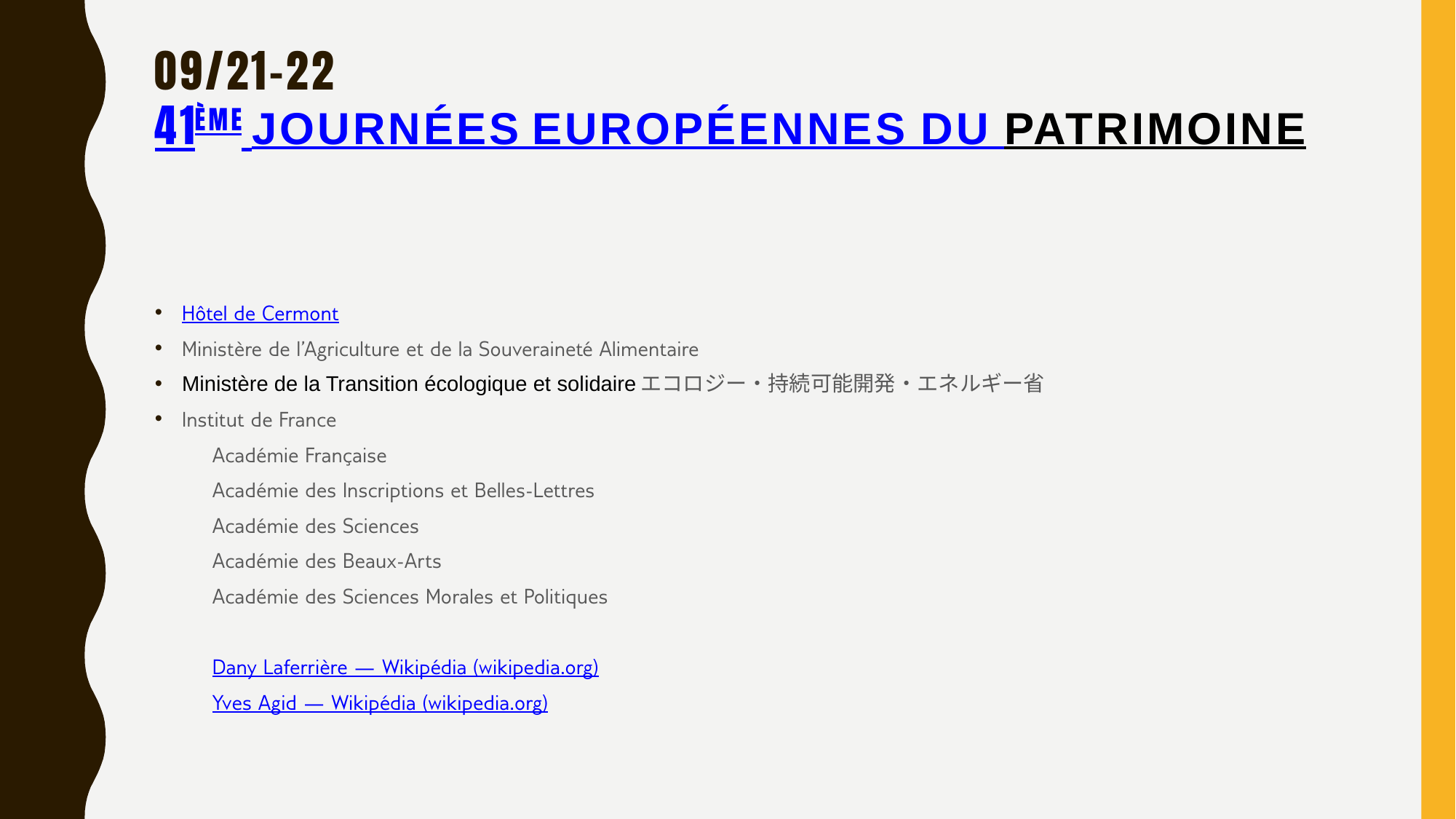

# 09/21-22 41ème Journées européennes du patrimoine
Hôtel de Cermont
Ministère de l’Agriculture et de la Souveraineté Alimentaire
Ministère de la Transition écologique et solidaireエコロジー・持続可能開発・エネルギー省
Institut de France
Académie Française
Académie des Inscriptions et Belles-Lettres
Académie des Sciences
Académie des Beaux-Arts
Académie des Sciences Morales et Politiques

Dany Laferrière — Wikipédia (wikipedia.org)
Yves Agid — Wikipédia (wikipedia.org)